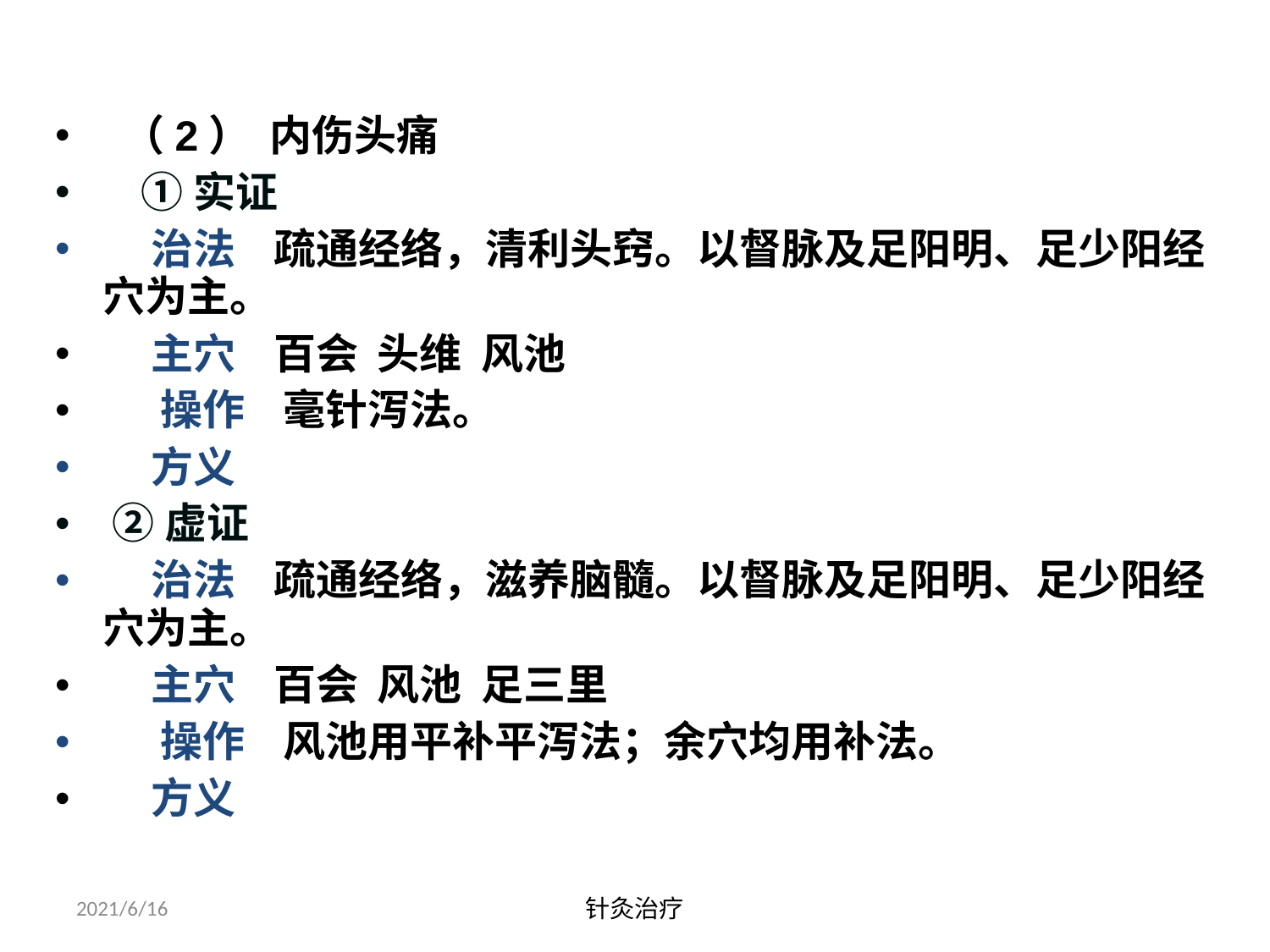

（2）  内伤头痛
    ①实证
    治法    疏通经络，清利头窍。以督脉及足阳明、足少阳经穴为主。
    主穴    百会  头维  风池
     操作    毫针泻法。
    方义
 ②虚证
    治法    疏通经络，滋养脑髓。以督脉及足阳明、足少阳经穴为主。
    主穴    百会  风池  足三里
     操作    风池用平补平泻法；余穴均用补法。
    方义
2021/6/16
针灸治疗